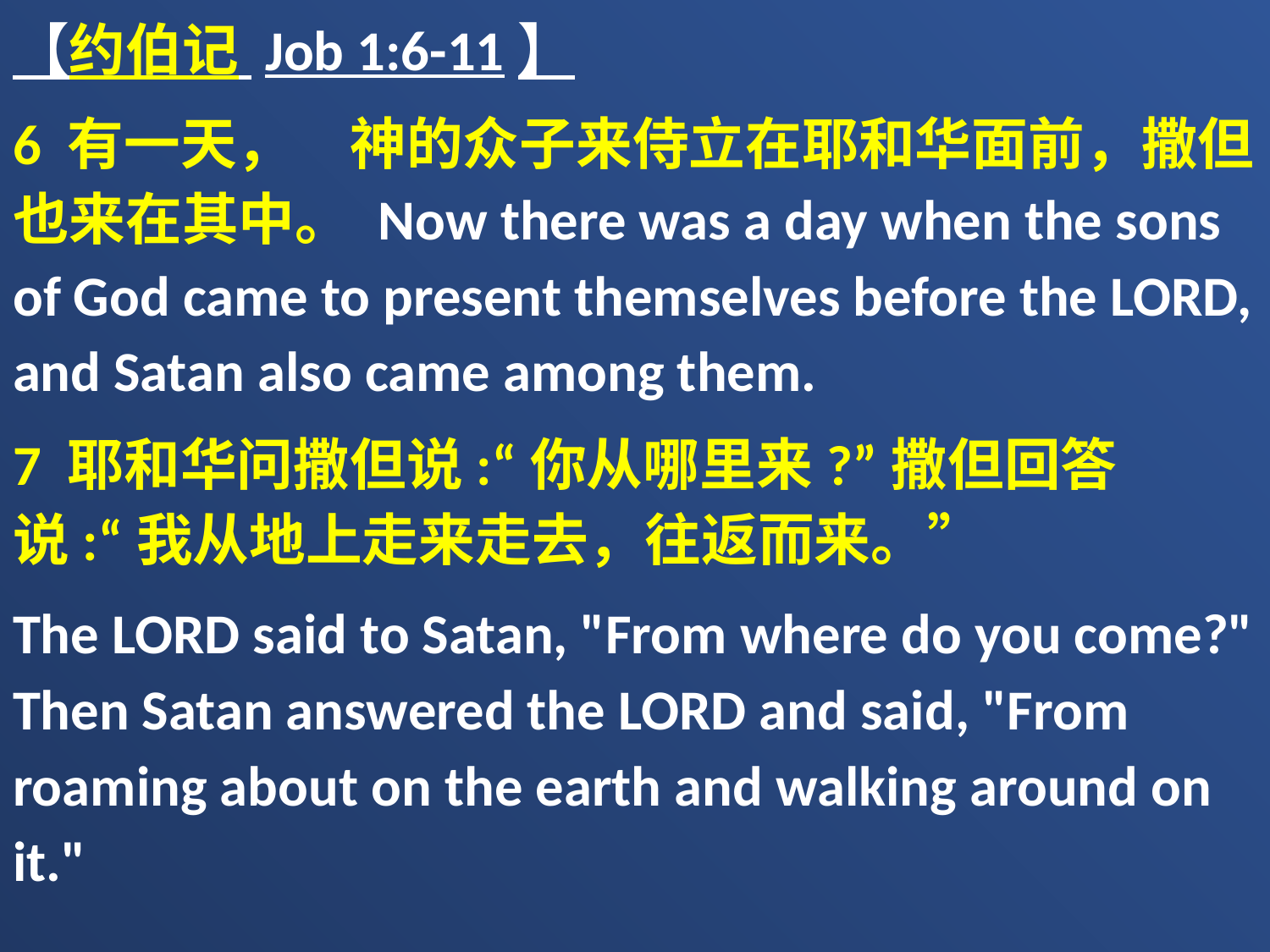

【约伯记 Job 1:6-11】
6 有一天，　神的众子来侍立在耶和华面前，撒但也来在其中。 Now there was a day when the sons of God came to present themselves before the LORD, and Satan also came among them.
7 耶和华问撒但说:“你从哪里来?”撒但回答说:“我从地上走来走去，往返而来。”
The LORD said to Satan, "From where do you come?" Then Satan answered the LORD and said, "From roaming about on the earth and walking around on it."